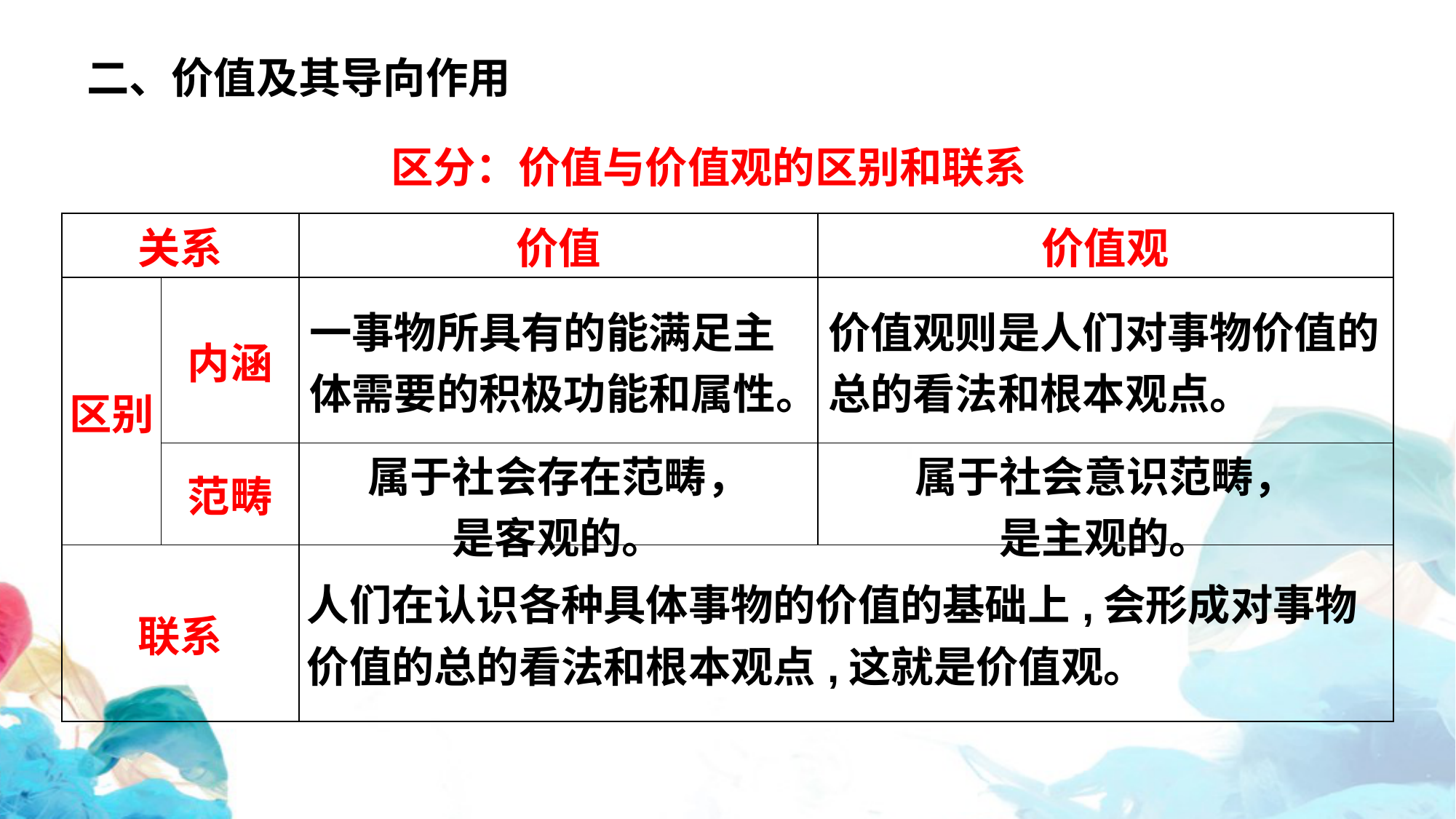

二、价值及其导向作用
区分：价值与价值观的区别和联系

| 关系 |  | 价值 | 价值观 |
| --- | --- | --- | --- |
| 区别 | 内涵 | 一事物所具有的能满足主体需要的积极功能和属性。 | 价值观则是人们对事物价值的总的看法和根本观点。 |
|  | 范畴 | 属于社会存在范畴， 是客观的。 | 属于社会意识范畴， 是主观的。 |
| 联系 |  | 人们在认识各种具体事物的价值的基础上,会形成对事物价值的总的看法和根本观点,这就是价值观。 |  |